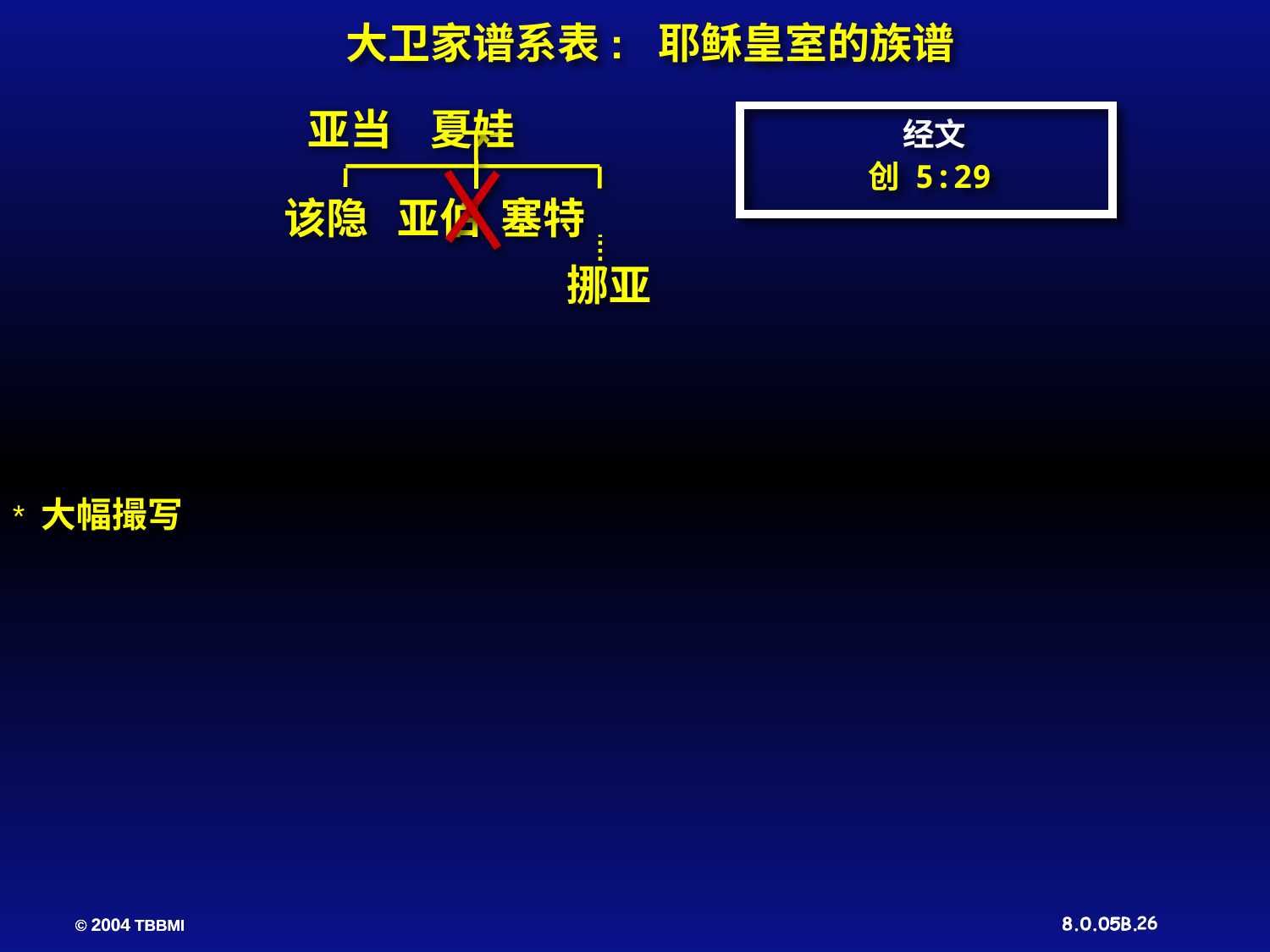

大卫家谱系表:  耶稣皇室的族谱
亚当    夏娃

经文

创 5:29

该隐   亚伯  塞特

  挪亚
* 大幅撮写

26